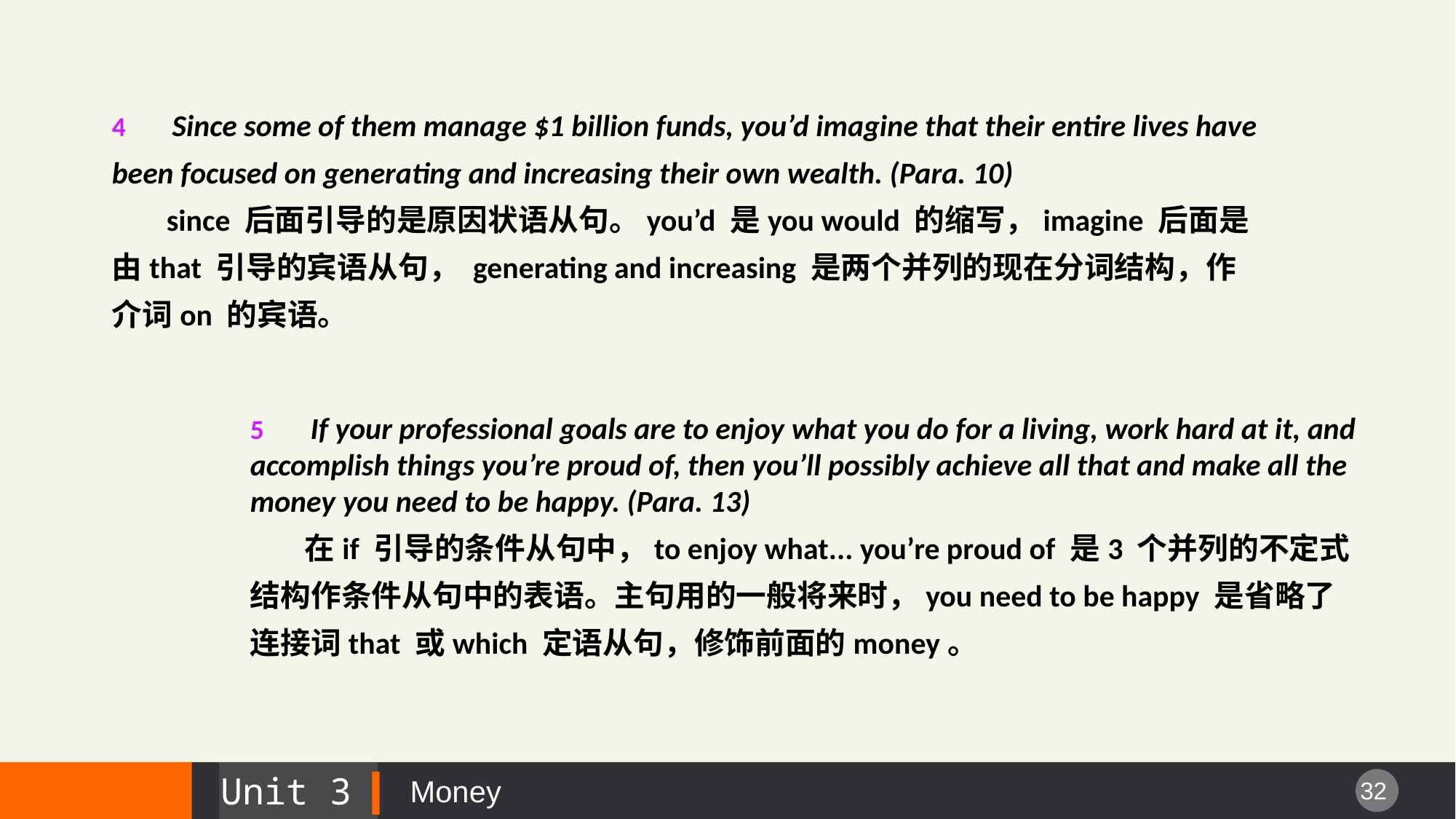

4 　Since some of them manage $1 billion funds, you’d imagine that their entire lives have been focused on generating and increasing their own wealth. (Para. 10)
since 后面引导的是原因状语从句。you’d 是you would 的缩写，imagine 后面是由that 引导的宾语从句， generating and increasing 是两个并列的现在分词结构，作介词on 的宾语。
5 　If your professional goals are to enjoy what you do for a living, work hard at it, and accomplish things you’re proud of, then you’ll possibly achieve all that and make all the money you need to be happy. (Para. 13)
在if 引导的条件从句中，to enjoy what... you’re proud of 是3 个并列的不定式结构作条件从句中的表语。主句用的一般将来时，you need to be happy 是省略了连接词that 或which 定语从句，修饰前面的money。